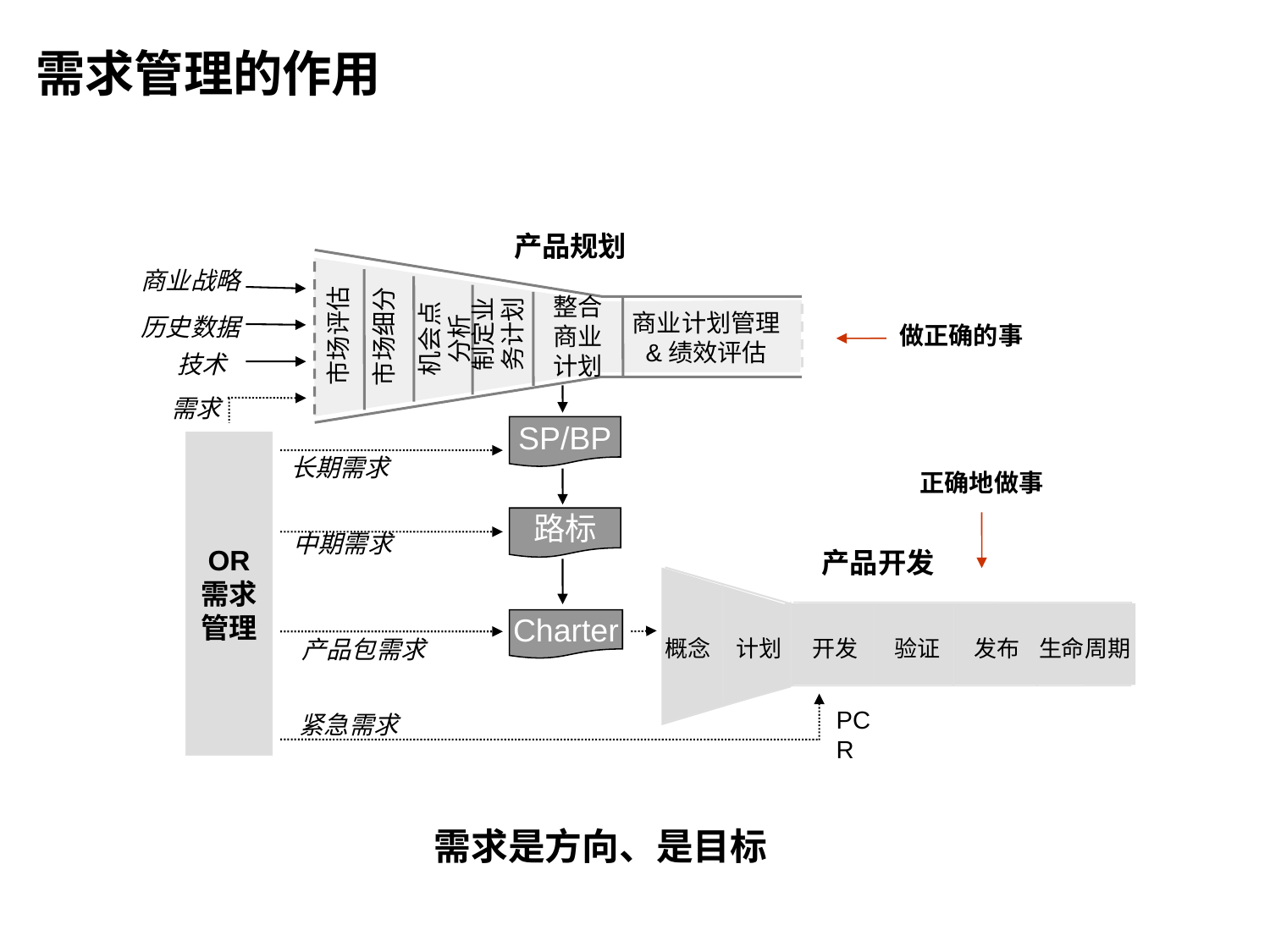

需求管理的作用
产品规划

商业战略

整合商业计划
制定业
务计划
历史数据
商业计划管理
&绩效评估
机会点
分析
做正确的事
市场评估
市场细分

技术

需求

SP/BP
OR
需求
管理
长期需求

正确地做事

路标

中期需求

产品开发

Charter
产品包需求

概念
计划
开发
验证
发布
生命周期

紧急需求
PCR

需求是方向、是目标
101